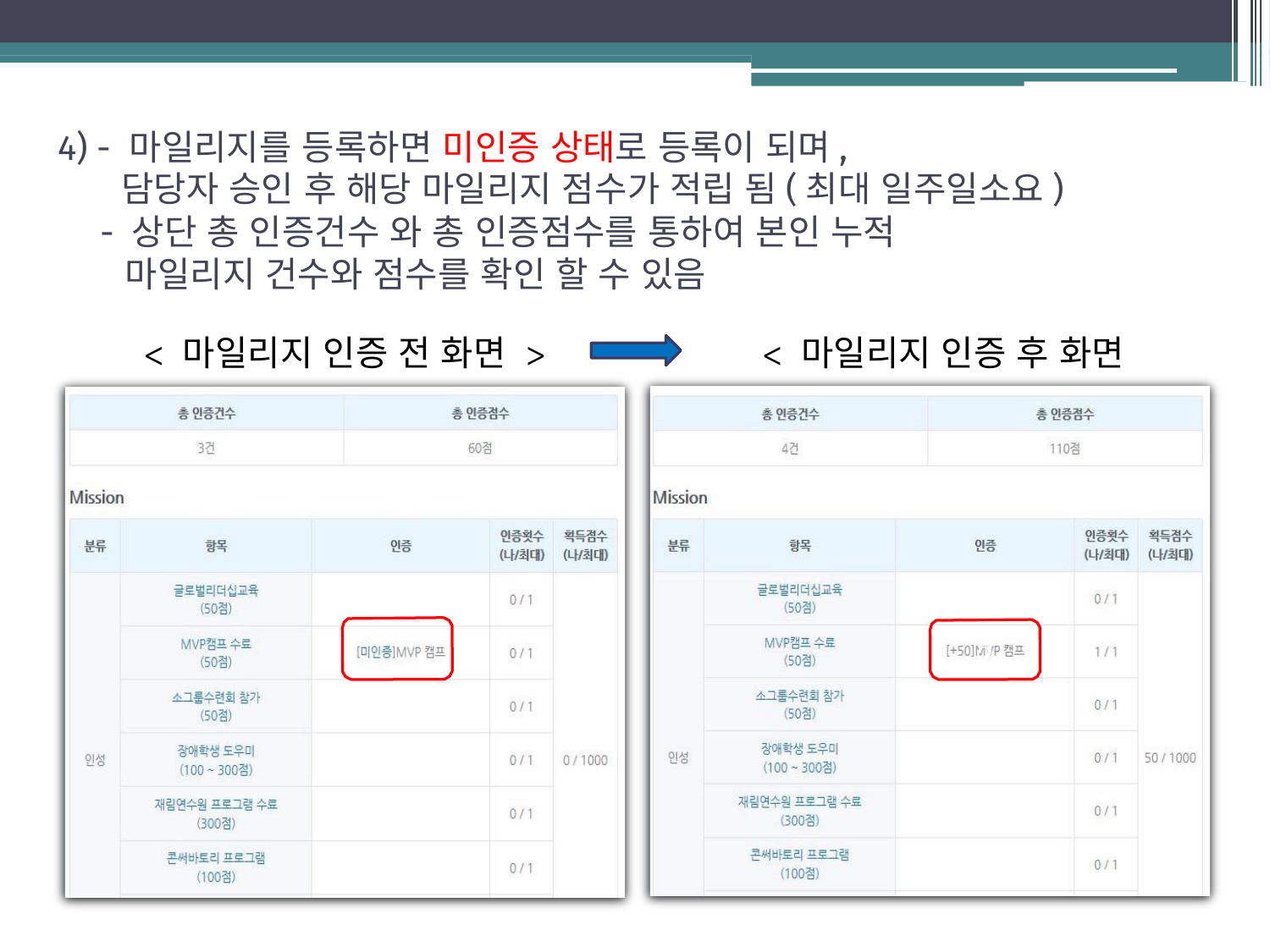

# 4) - 마일리지를 등록하면 미인증 상태로 등록이 되며,
담당자 승인 후 해당 마일리지 점수가 적립 됨(최대 일주일소요)
- 상단 총 인증건수 와 총 인증점수를 통하여 본인 누적
마일리지 건수와 점수를 확인 할 수 있음

< 마일리지 인증 전 화면 >	< 마일리지 인증 후 화면 >

2